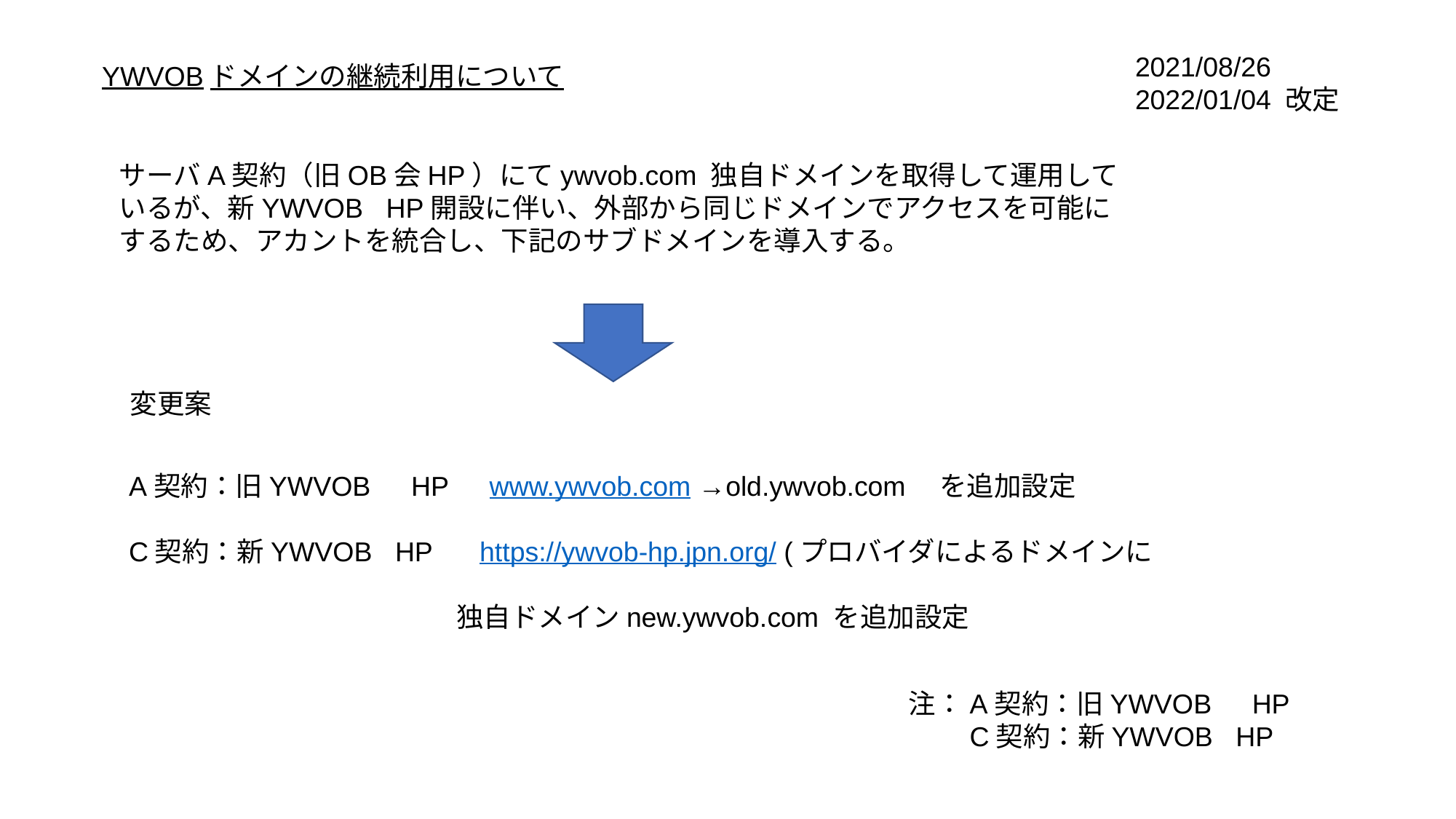

2021/08/26
2022/01/04 改定
YWVOBドメインの継続利用について
サーバA契約（旧OB会HP）にてywvob.com 独自ドメインを取得して運用しているが、新YWVOB   HP開設に伴い、外部から同じドメインでアクセスを可能にするため、アカントを統合し、下記のサブドメインを導入する。

変更案
A契約：旧YWVOB　HP　www.ywvob.com →old.ywvob.com　を追加設定

C契約：新YWVOB   HP　 https://ywvob-hp.jpn.org/ (プロバイダによるドメインに
　　　　　　　　　　　　独自ドメインnew.ywvob.com を追加設定

注：A契約：旧YWVOB　HP
　　C契約：新YWVOB   HP